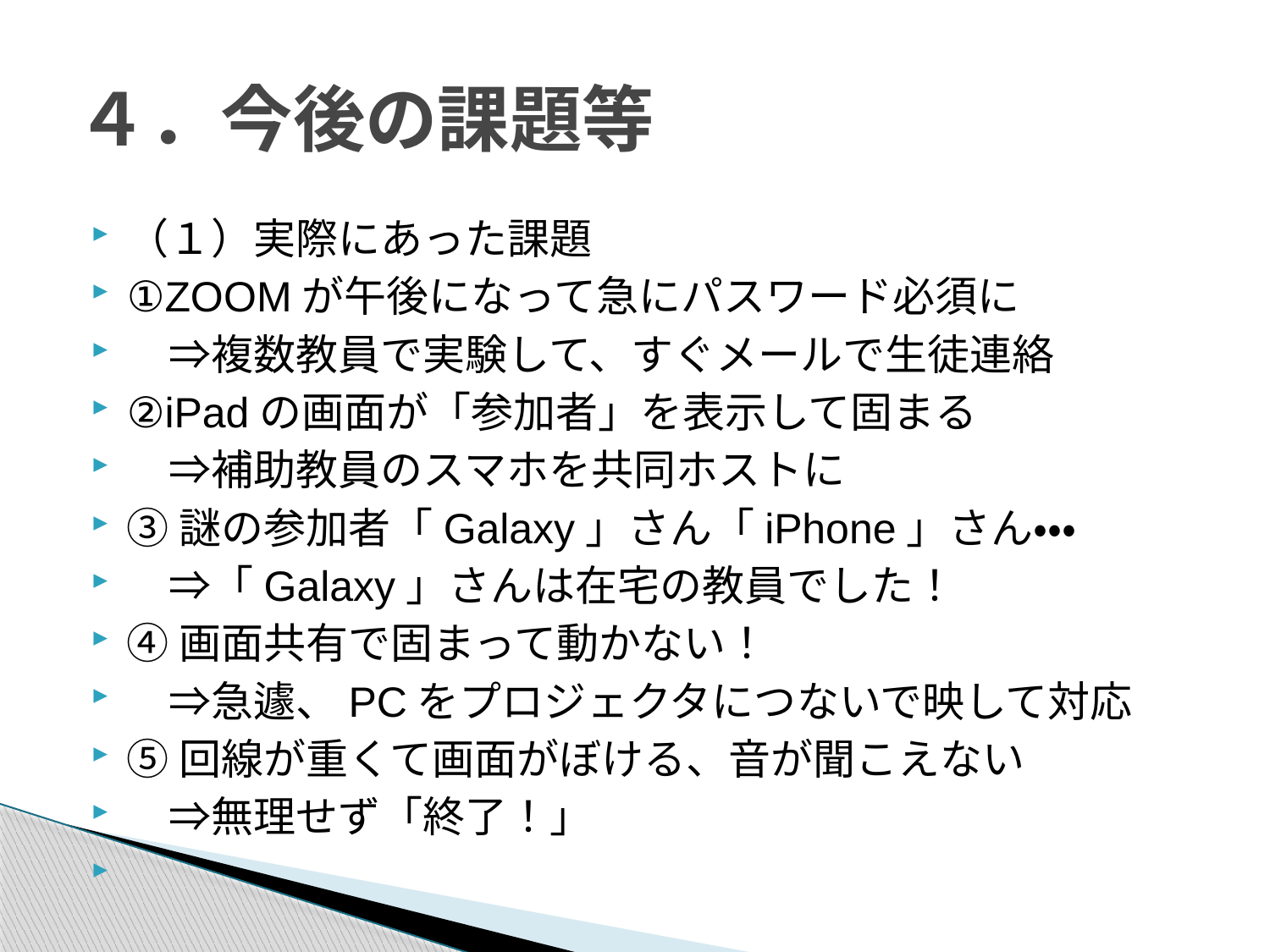

# ４．今後の課題等
（１）実際にあった課題
①ZOOMが午後になって急にパスワード必須に
　⇒複数教員で実験して、すぐメールで生徒連絡
②iPadの画面が「参加者」を表示して固まる
　⇒補助教員のスマホを共同ホストに
③謎の参加者「Galaxy」さん「iPhone」さん・・・
　⇒「Galaxy」さんは在宅の教員でした！
④画面共有で固まって動かない！
　⇒急遽、PCをプロジェクタにつないで映して対応
⑤回線が重くて画面がぼける、音が聞こえない
　⇒無理せず「終了！」